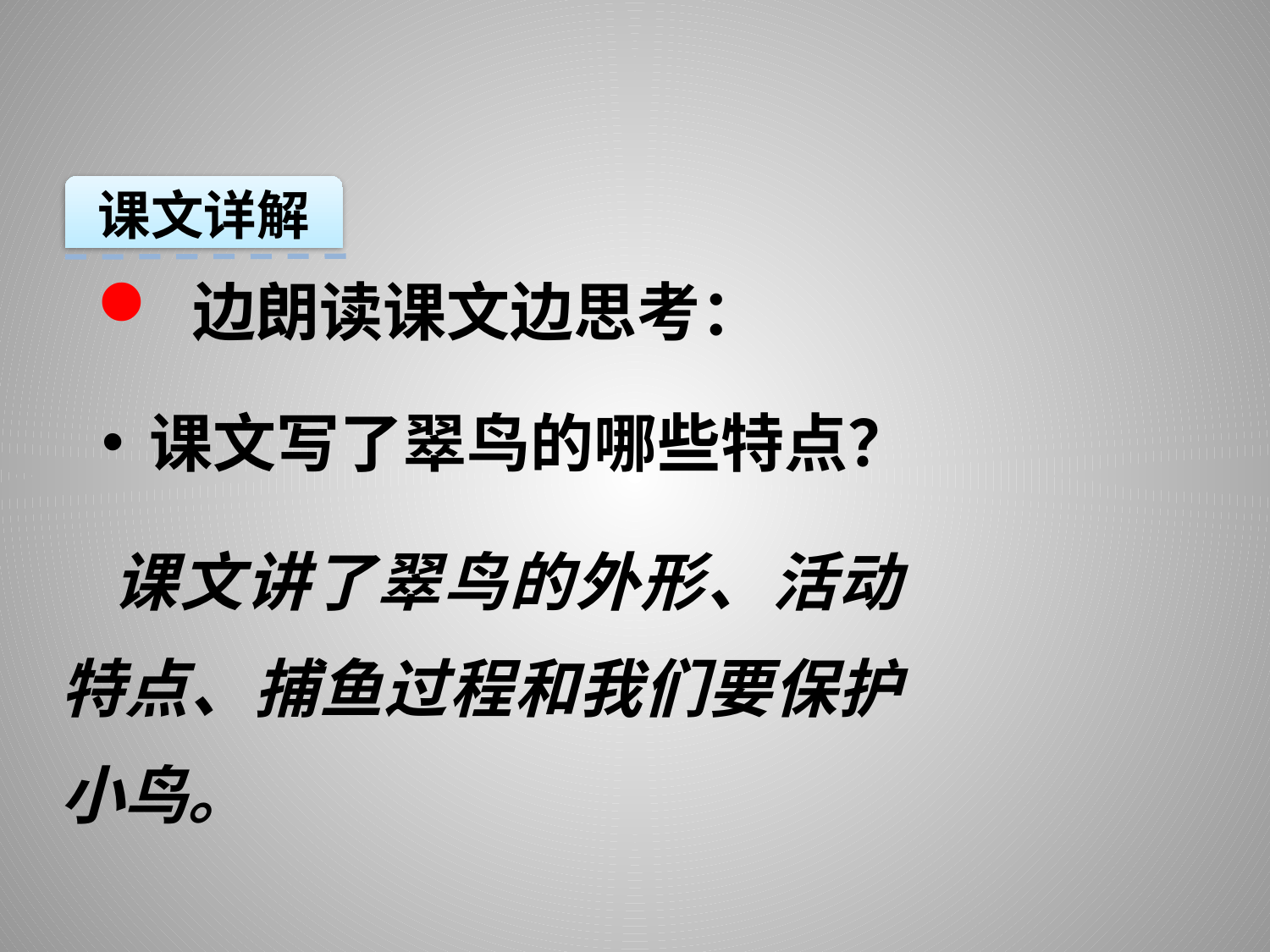

课文详解
边朗读课文边思考：
课文写了翠鸟的哪些特点？
     课文讲了翠鸟的外形、活动特点、捕鱼过程和我们要保护小鸟。